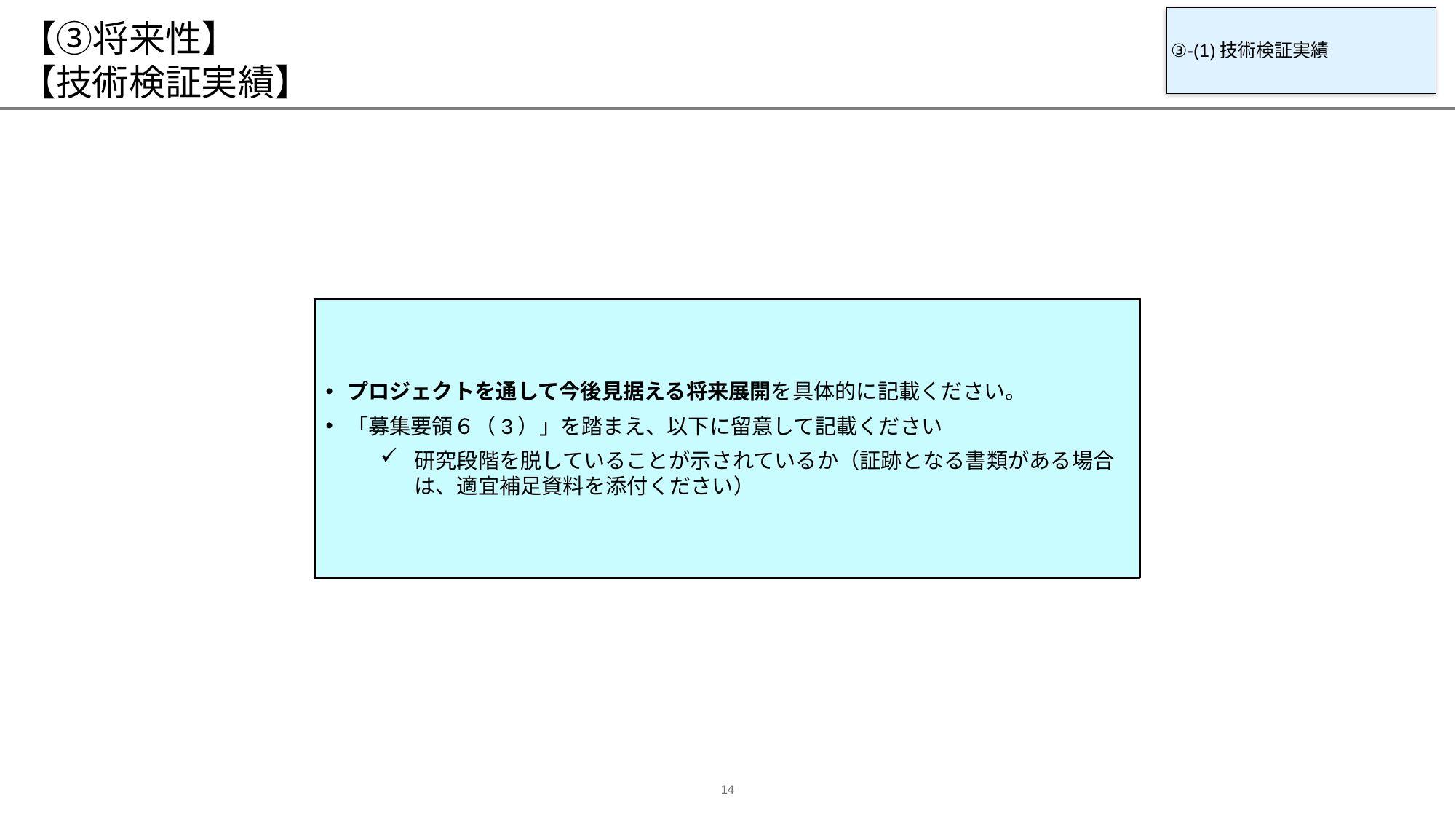

# 【③将来性】 【技術検証実績】
③‐(1)技術検証実績

プロジェクトを通して今後見据える将来展開を具体的に記載ください。
「募集要領６（3）」を踏まえ、以下に留意して記載ください
研究段階を脱していることが示されているか（証跡となる書類がある場合は、適宜補足資料を添付ください）